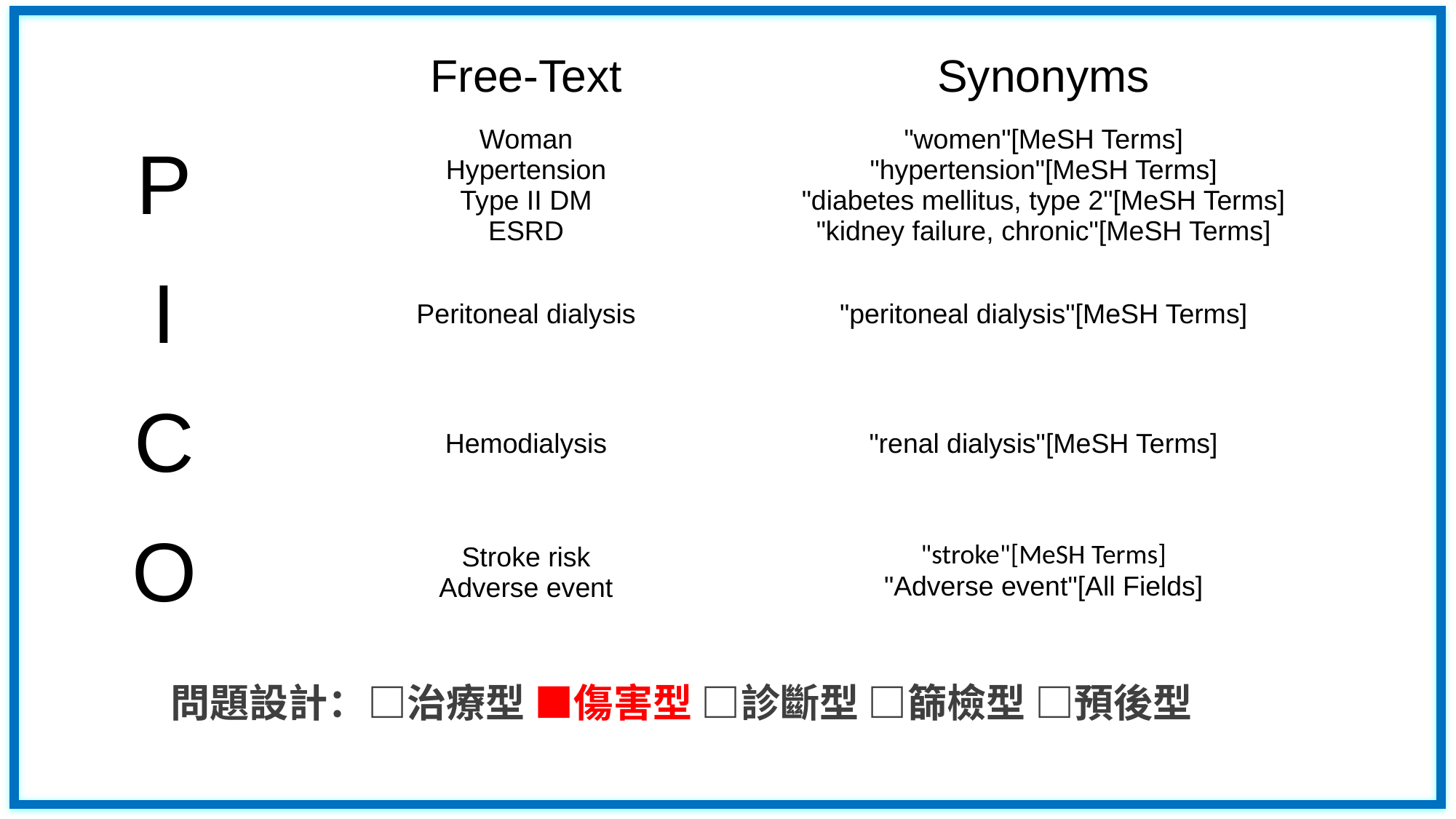

|  | Free-Text | Synonyms |
| --- | --- | --- |
| P | Woman Hypertension Type II DM ESRD | "women"[MeSH Terms] "hypertension"[MeSH Terms] "diabetes mellitus, type 2"[MeSH Terms] "kidney failure, chronic"[MeSH Terms] |
| I | Peritoneal dialysis | "peritoneal dialysis"[MeSH Terms] |
| C | Hemodialysis | "renal dialysis"[MeSH Terms] |
| O | Stroke risk Adverse event | "stroke"[MeSH Terms] "Adverse event"[All Fields] |
問題設計：□治療型 ■傷害型 □診斷型 □篩檢型 □預後型